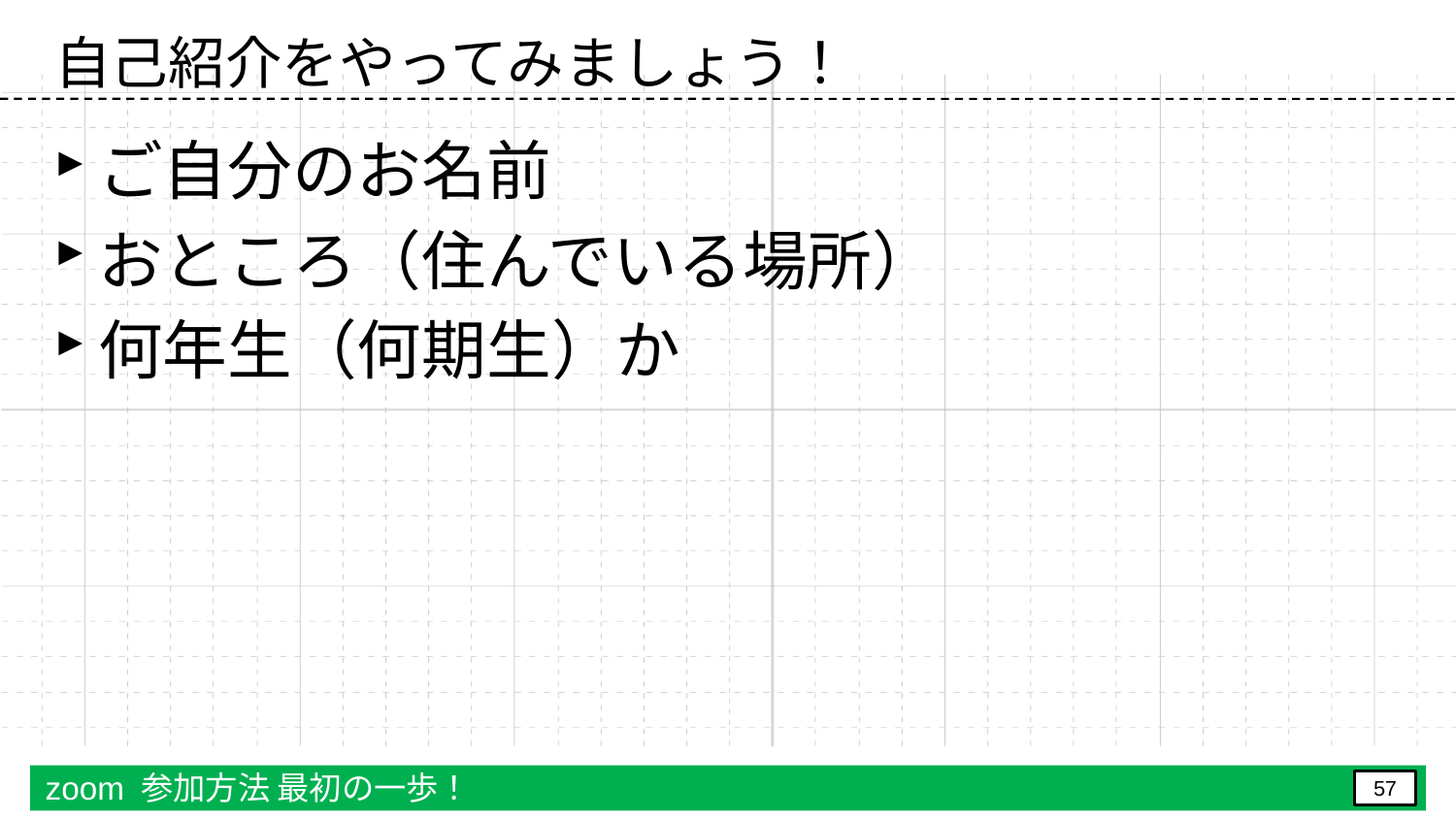

# 自己紹介をやってみましょう！
ご自分のお名前
おところ（住んでいる場所）
何年生（何期生）か
zoom 参加方法 最初の一歩！
57